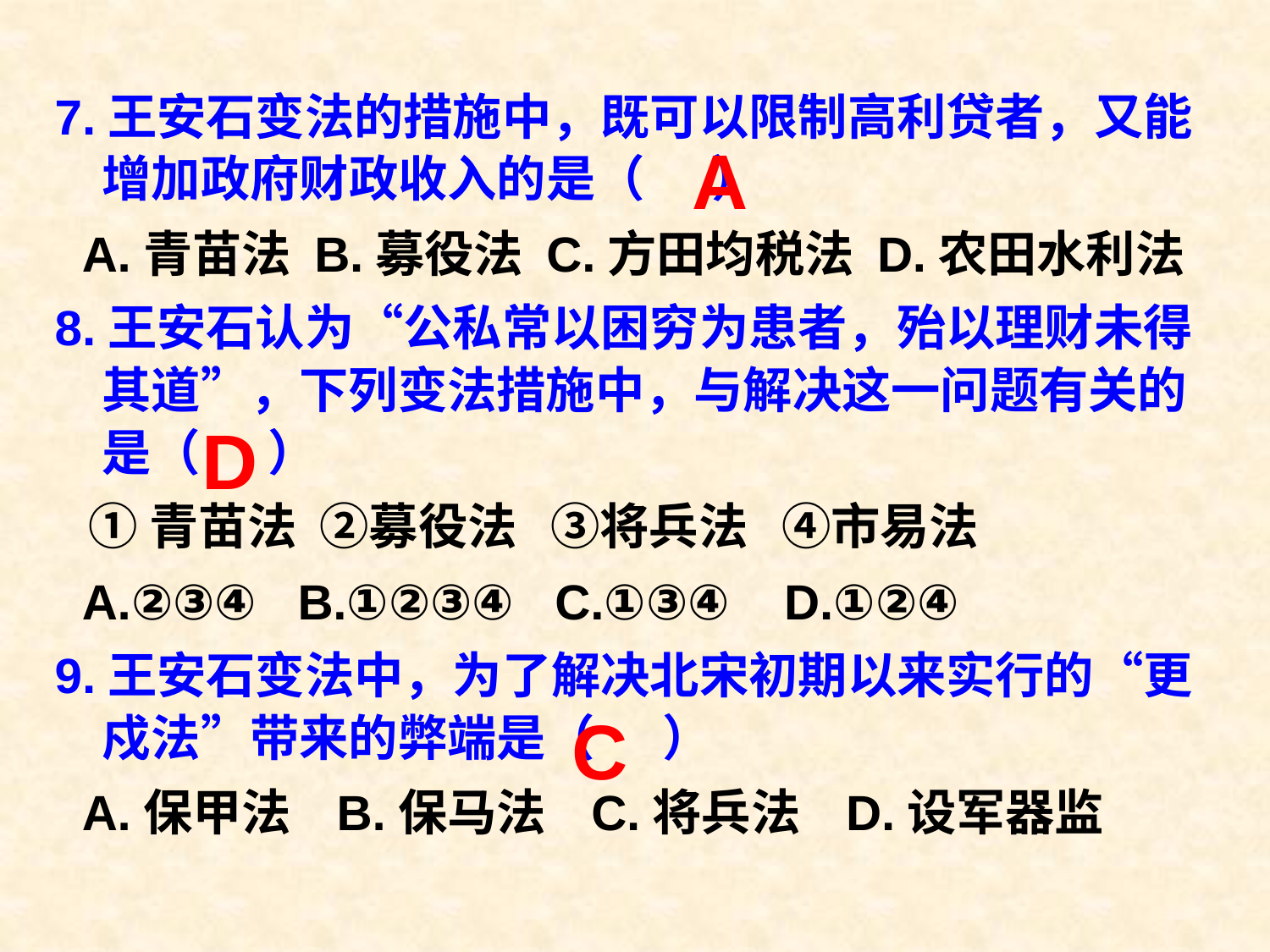

7.王安石变法的措施中，既可以限制高利贷者，又能增加政府财政收入的是（      ）
  A.青苗法 B.募役法 C.方田均税法 D.农田水利法
8.王安石认为“公私常以困穷为患者，殆以理财未得其道”，下列变法措施中，与解决这一问题有关的是（      ）
   ①青苗法  ②募役法   ③将兵法   ④市易法
  A.②③④   B.①②③④   C.①③④    D.①②④
9.王安石变法中，为了解决北宋初期以来实行的“更戍法”带来的弊端是（      ）
  A.保甲法   B.保马法   C.将兵法   D.设军器监
A
D
C